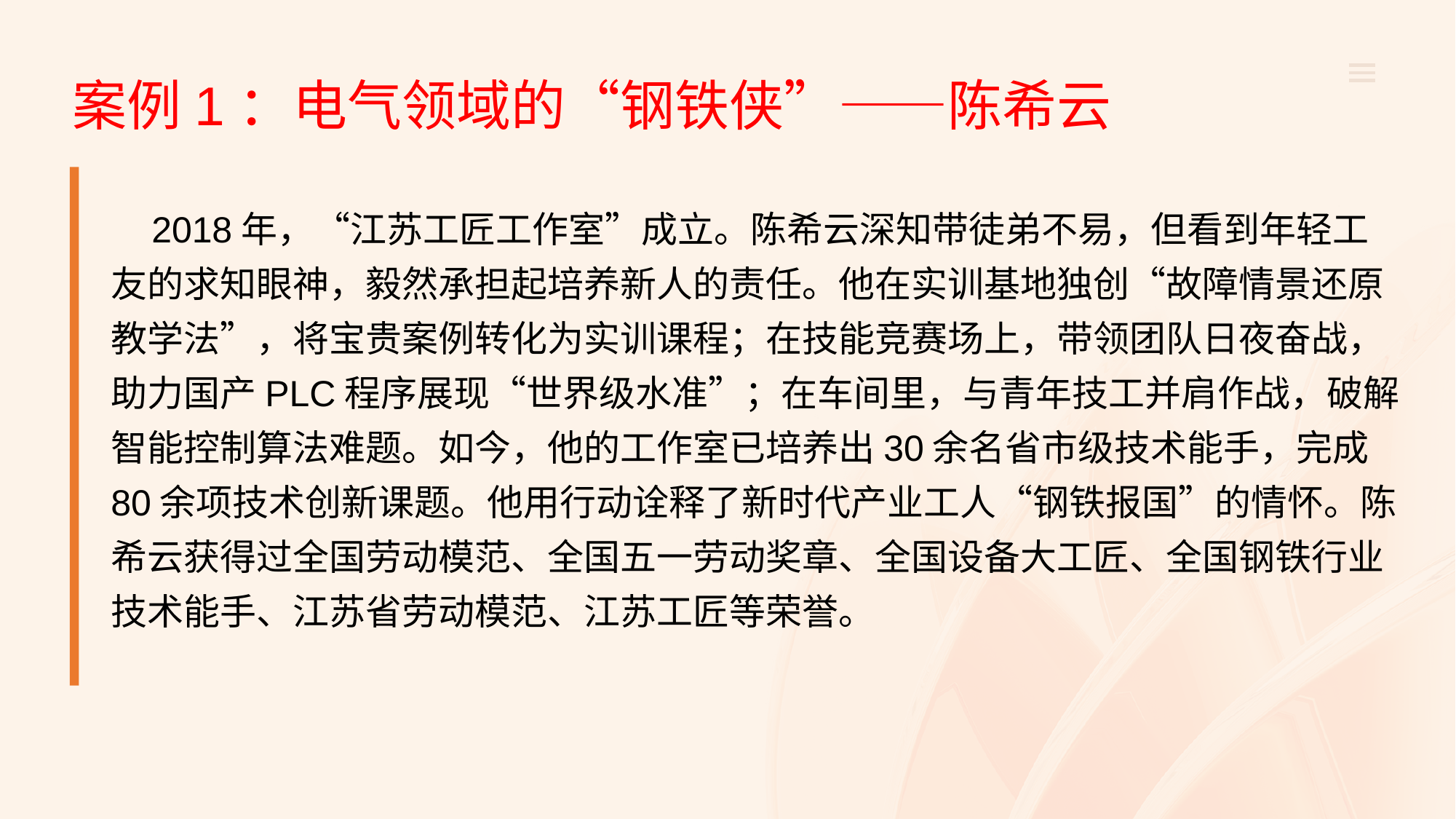

案例1：电气领域的“钢铁侠”——陈希云

    2018年，“江苏工匠工作室”成立。陈希云深知带徒弟不易，但看到年轻工友的求知眼神，毅然承担起培养新人的责任。他在实训基地独创“故障情景还原教学法”，将宝贵案例转化为实训课程；在技能竞赛场上，带领团队日夜奋战，助力国产PLC程序展现“世界级水准”；在车间里，与青年技工并肩作战，破解智能控制算法难题。如今，他的工作室已培养出30余名省市级技术能手，完成80余项技术创新课题。他用行动诠释了新时代产业工人“钢铁报国”的情怀。陈希云获得过全国劳动模范、全国五一劳动奖章、全国设备大工匠、全国钢铁行业技术能手、江苏省劳动模范、江苏工匠等荣誉。